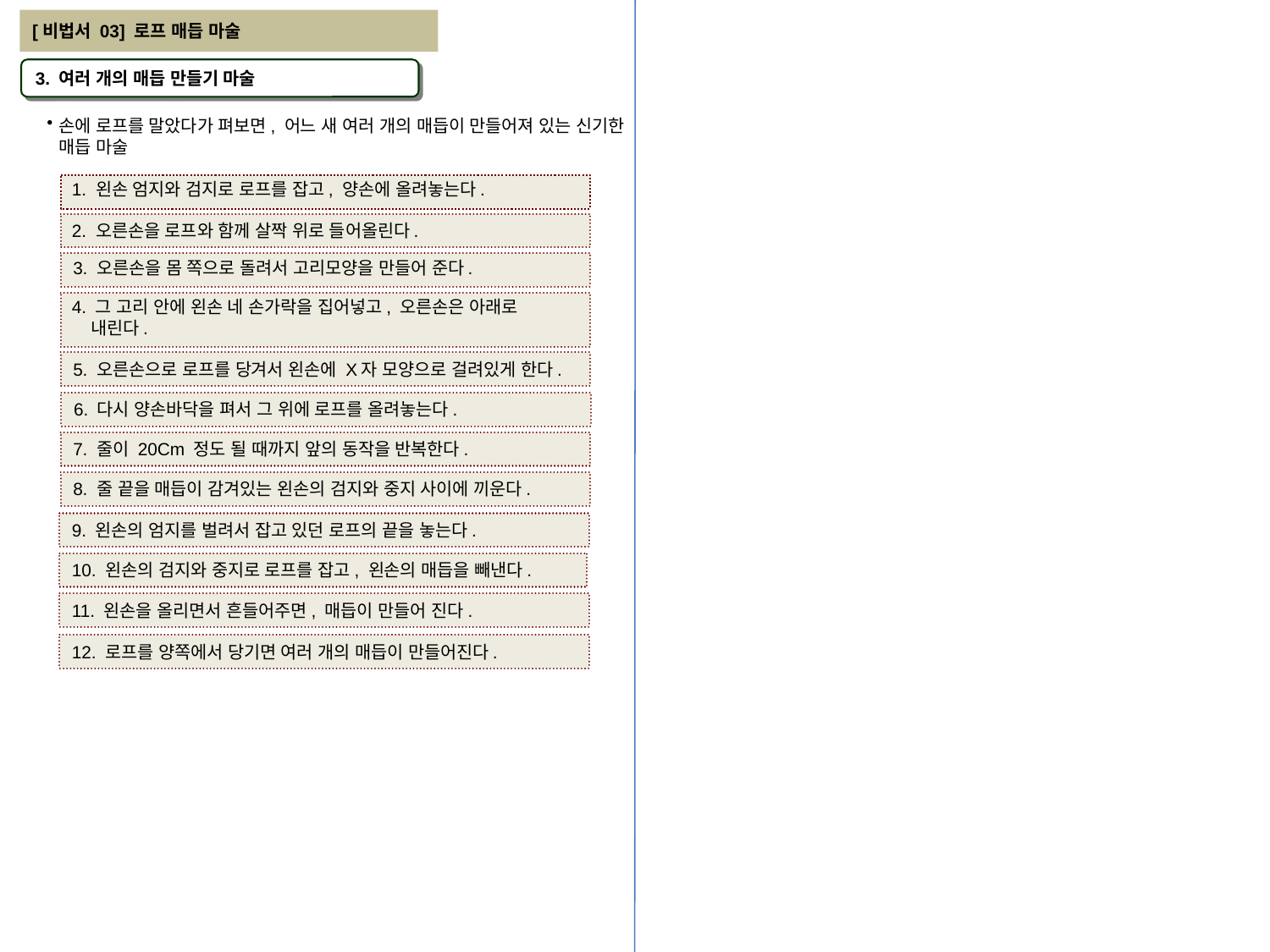

[비법서 03] 로프 매듭 마술
3. 여러 개의 매듭 만들기 마술
손에 로프를 말았다가 펴보면, 어느 새 여러 개의 매듭이 만들어져 있는 신기한 매듭 마술
1. 왼손 엄지와 검지로 로프를 잡고, 양손에 올려놓는다.

2. 오른손을 로프와 함께 살짝 위로 들어올린다.

3. 오른손을 몸 쪽으로 돌려서 고리모양을 만들어 준다.

4. 그 고리 안에 왼손 네 손가락을 집어넣고, 오른손은 아래로
   내린다.

5. 오른손으로 로프를 당겨서 왼손에 X자 모양으로 걸려있게 한다.
6. 다시 양손바닥을 펴서 그 위에 로프를 올려놓는다.

7. 줄이 20Cm 정도 될 때까지 앞의 동작을 반복한다.

8. 줄 끝을 매듭이 감겨있는 왼손의 검지와 중지 사이에 끼운다.

9. 왼손의 엄지를 벌려서 잡고 있던 로프의 끝을 놓는다.

10. 왼손의 검지와 중지로 로프를 잡고, 왼손의 매듭을 빼낸다.

11. 왼손을 올리면서 흔들어주면, 매듭이 만들어 진다.

12. 로프를 양쪽에서 당기면 여러 개의 매듭이 만들어진다.